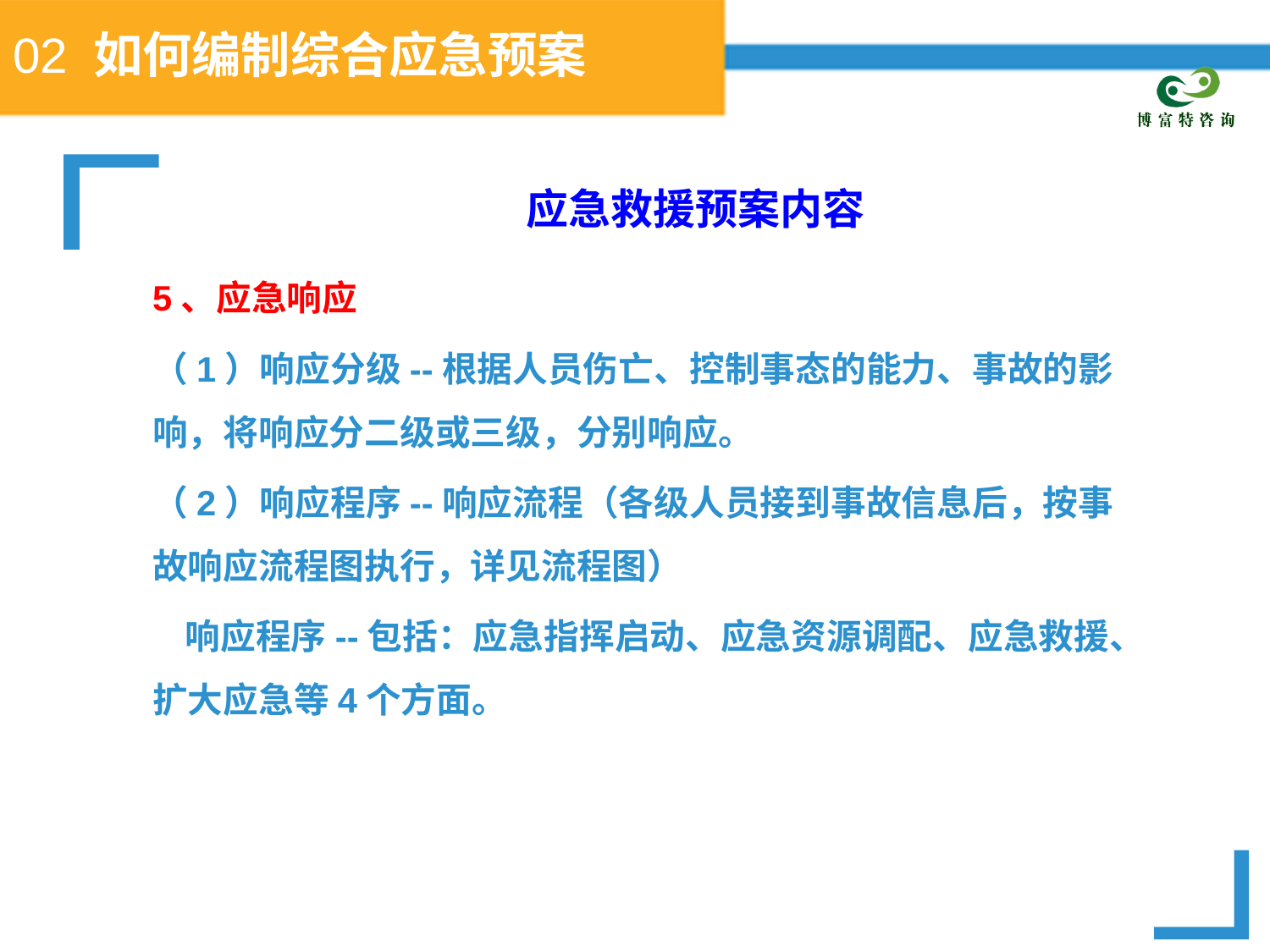

# 02 如何编制综合应急预案

应急救援预案内容
5、应急响应
（1）响应分级--根据人员伤亡、控制事态的能力、事故的影响，将响应分二级或三级，分别响应。
（2）响应程序--响应流程（各级人员接到事故信息后，按事故响应流程图执行，详见流程图）
   响应程序--包括：应急指挥启动、应急资源调配、应急救援、扩大应急等4个方面。